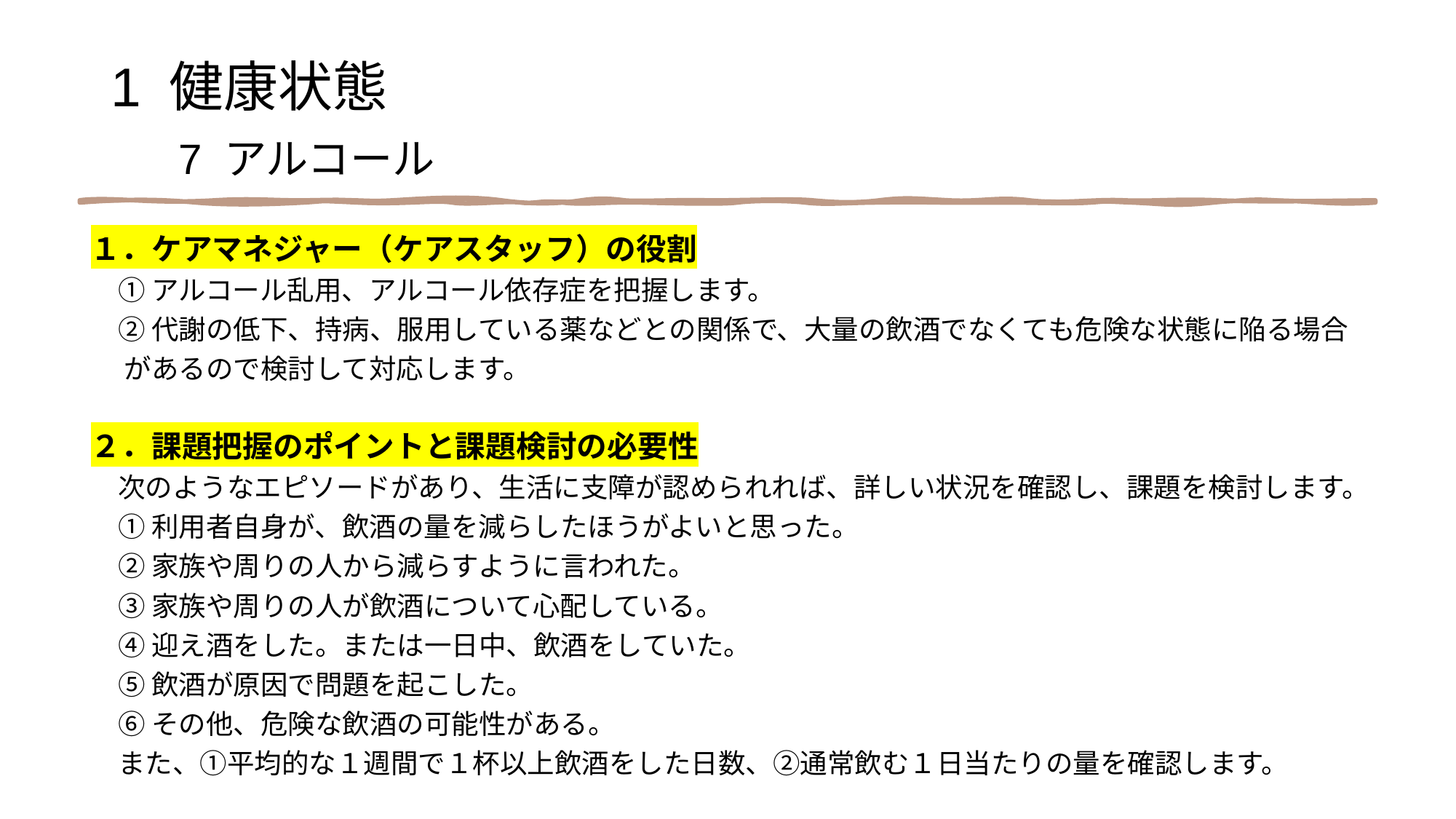

1 健康状態
　7 アルコール

１．ケアマネジャー（ケアスタッフ）の役割
　① アルコール乱用、アルコール依存症を把握します。
　② 代謝の低下、持病、服用している薬などとの関係で、大量の飲酒でなくても危険な状態に陥る場合
　 があるので検討して対応します。

２．課題把握のポイントと課題検討の必要性
　次のようなエピソードがあり、生活に支障が認められれば、詳しい状況を確認し、課題を検討します。
　① 利用者自身が、飲酒の量を減らしたほうがよいと思った。
　② 家族や周りの人から減らすように言われた。
　③ 家族や周りの人が飲酒について心配している。
　④ 迎え酒をした。または一日中、飲酒をしていた。
　⑤ 飲酒が原因で問題を起こした。
　⑥ その他、危険な飲酒の可能性がある。
　また、①平均的な１週間で１杯以上飲酒をした日数、②通常飲む１日当たりの量を確認します。